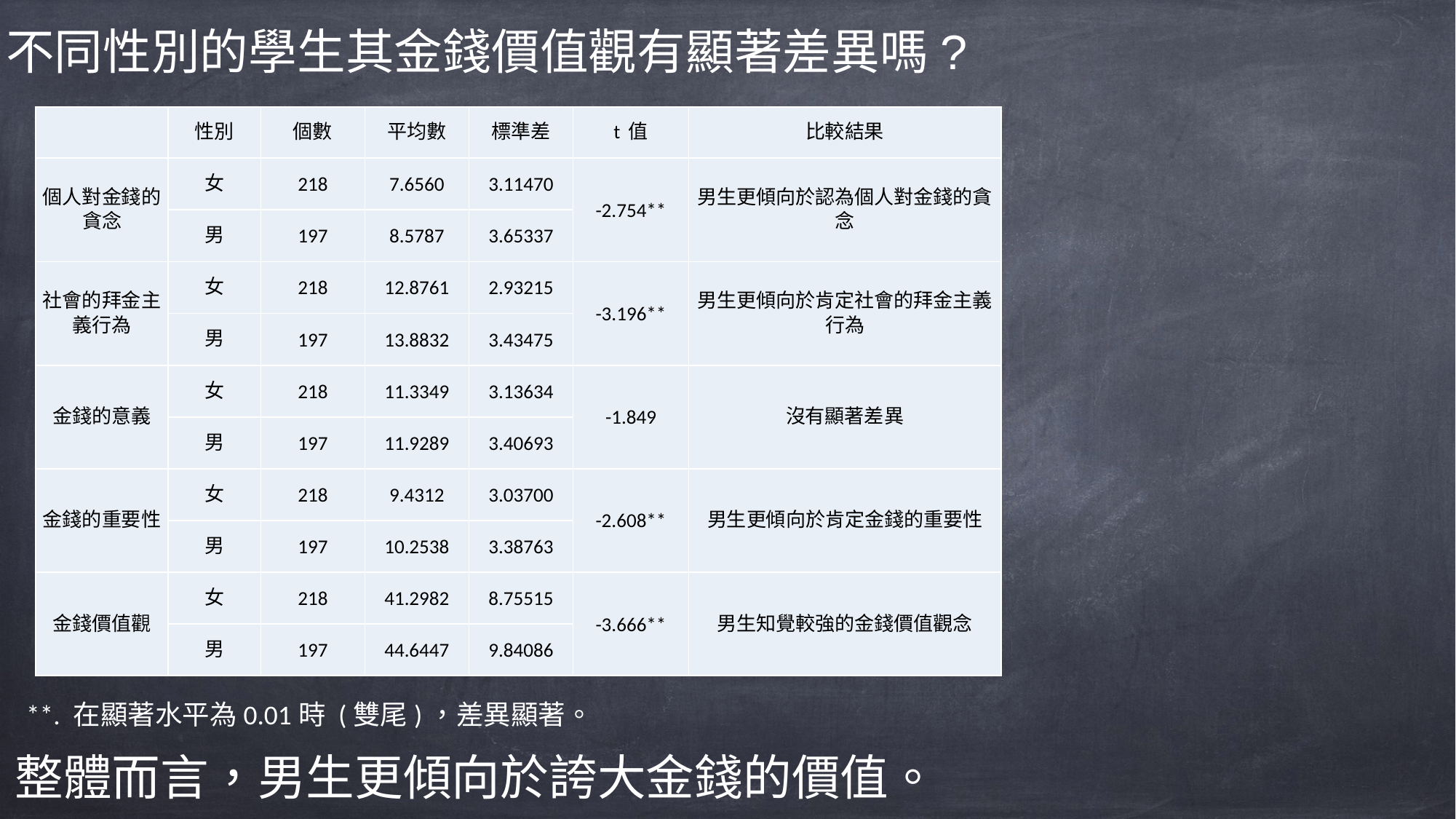

不同性別的學生其金錢價值觀有顯著差異嗎?
|  | 性別 | 個數 | 平均數 | 標準差 | t 值 | 比較結果 |
| --- | --- | --- | --- | --- | --- | --- |
| 個人對金錢的貪念 | 女 | 218 | 7.6560 | 3.11470 | -2.754\*\* | 男生更傾向於認為個人對金錢的貪念 |
|  | 男 | 197 | 8.5787 | 3.65337 |  |  |
| 社會的拜金主義行為 | 女 | 218 | 12.8761 | 2.93215 | -3.196\*\* | 男生更傾向於肯定社會的拜金主義行為 |
|  | 男 | 197 | 13.8832 | 3.43475 |  |  |
| 金錢的意義 | 女 | 218 | 11.3349 | 3.13634 | -1.849 | 沒有顯著差異 |
|  | 男 | 197 | 11.9289 | 3.40693 |  |  |
| 金錢的重要性 | 女 | 218 | 9.4312 | 3.03700 | -2.608\*\* | 男生更傾向於肯定金錢的重要性 |
|  | 男 | 197 | 10.2538 | 3.38763 |  |  |
| 金錢價值觀 | 女 | 218 | 41.2982 | 8.75515 | -3.666\*\* | 男生知覺較強的金錢價值觀念 |
|  | 男 | 197 | 44.6447 | 9.84086 |  |  |
**. 在顯著水平為0.01時 (雙尾)，差異顯著。
整體而言，男生更傾向於誇大金錢的價值。